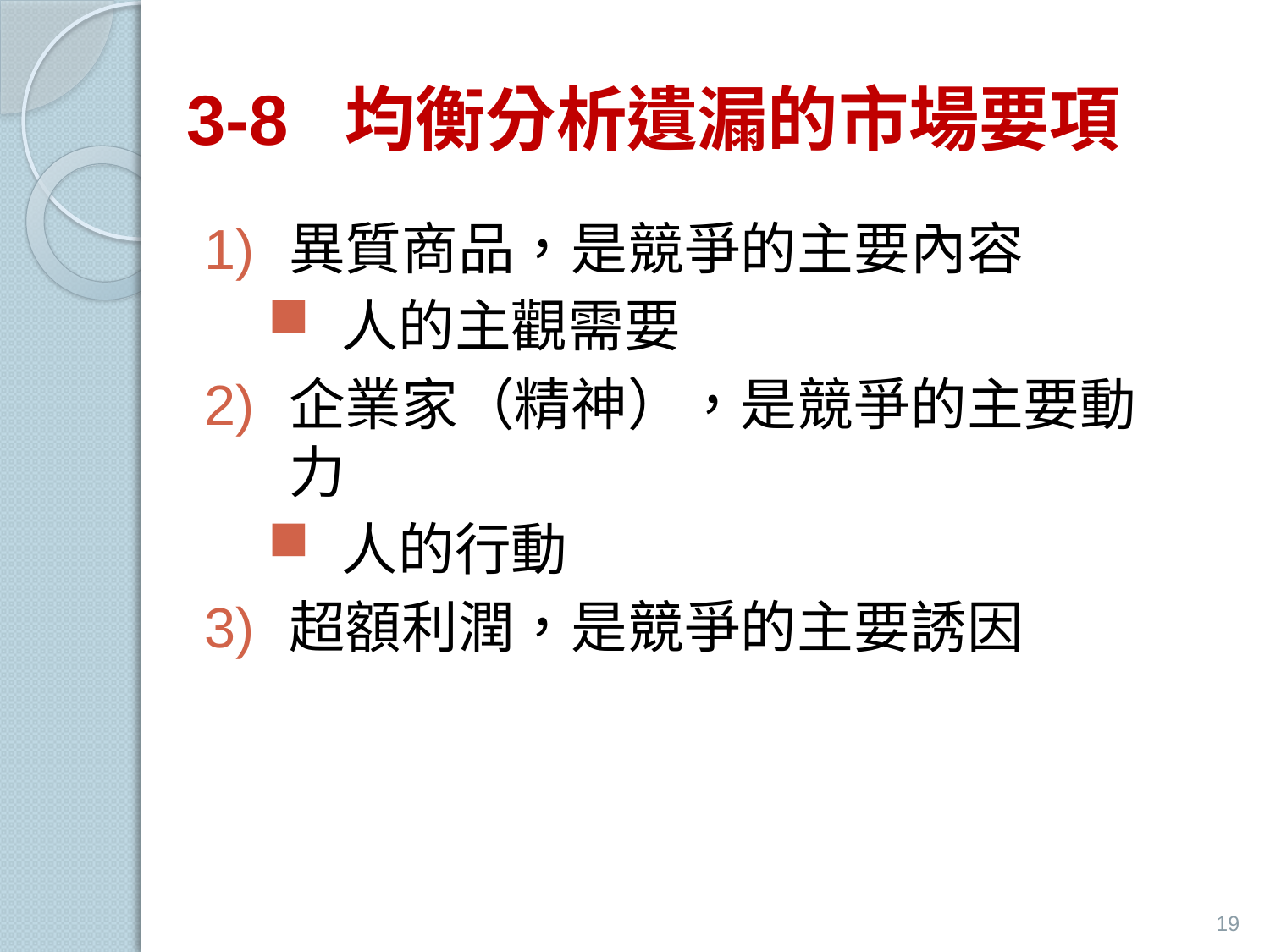

# 3-8  均衡分析遺漏的市場要項
異質商品，是競爭的主要內容
人的主觀需要
企業家（精神），是競爭的主要動力
人的行動
超額利潤，是競爭的主要誘因
19